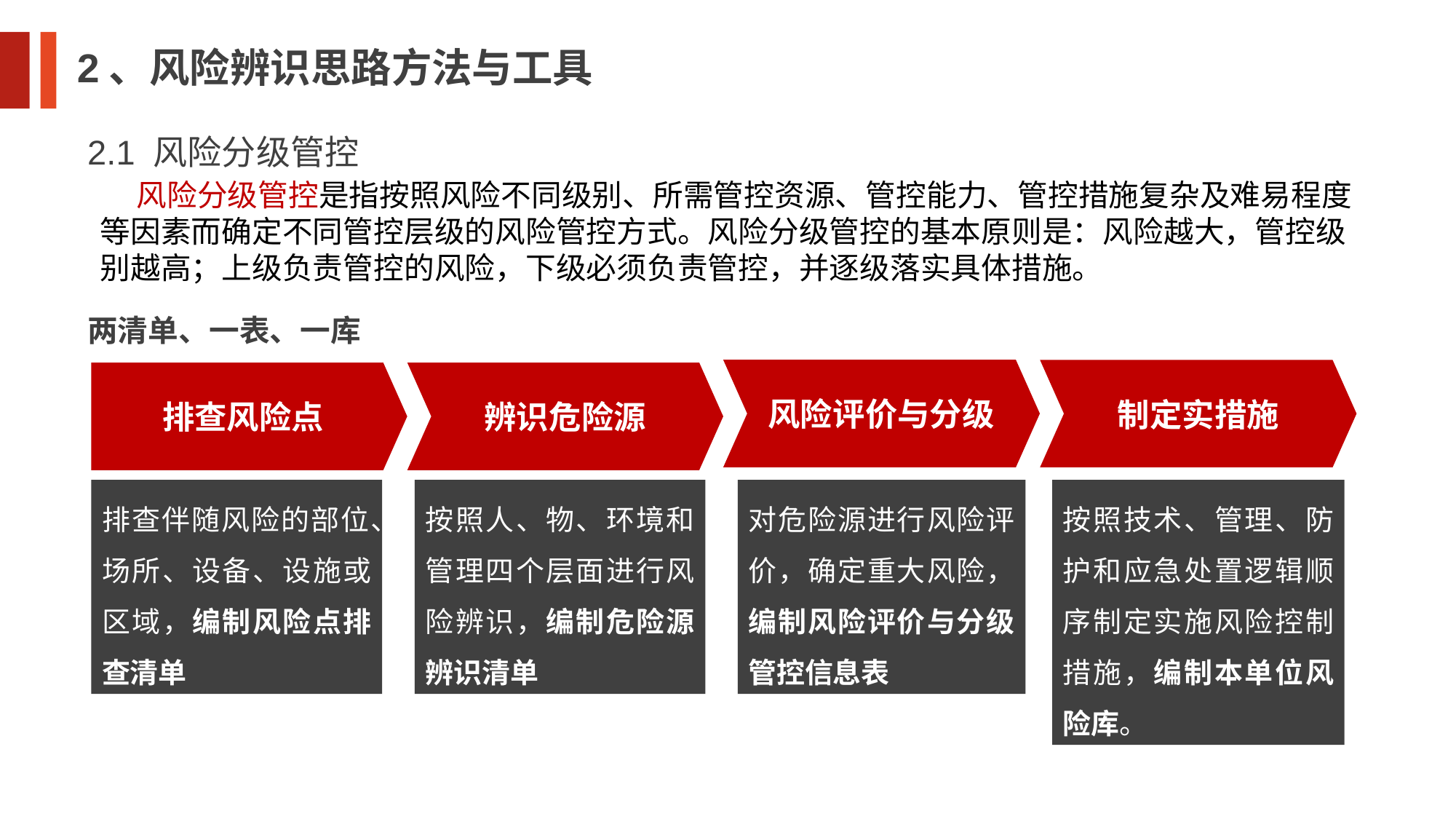

2、风险辨识思路方法与工具
2.1 风险分级管控
风险分级管控是指按照风险不同级别、所需管控资源、管控能力、管控措施复杂及难易程度等因素而确定不同管控层级的风险管控方式。风险分级管控的基本原则是：风险越大，管控级别越高；上级负责管控的风险，下级必须负责管控，并逐级落实具体措施。
两清单、一表、一库
风险评价与分级
制定实措施
排查风险点
辨识危险源
排查伴随风险的部位、场所、设备、设施或区域，编制风险点排查清单
按照人、物、环境和管理四个层面进行风险辨识，编制危险源辨识清单
对危险源进行风险评价，确定重大风险，编制风险评价与分级管控信息表
按照技术、管理、防护和应急处置逻辑顺序制定实施风险控制措施，编制本单位风险库。